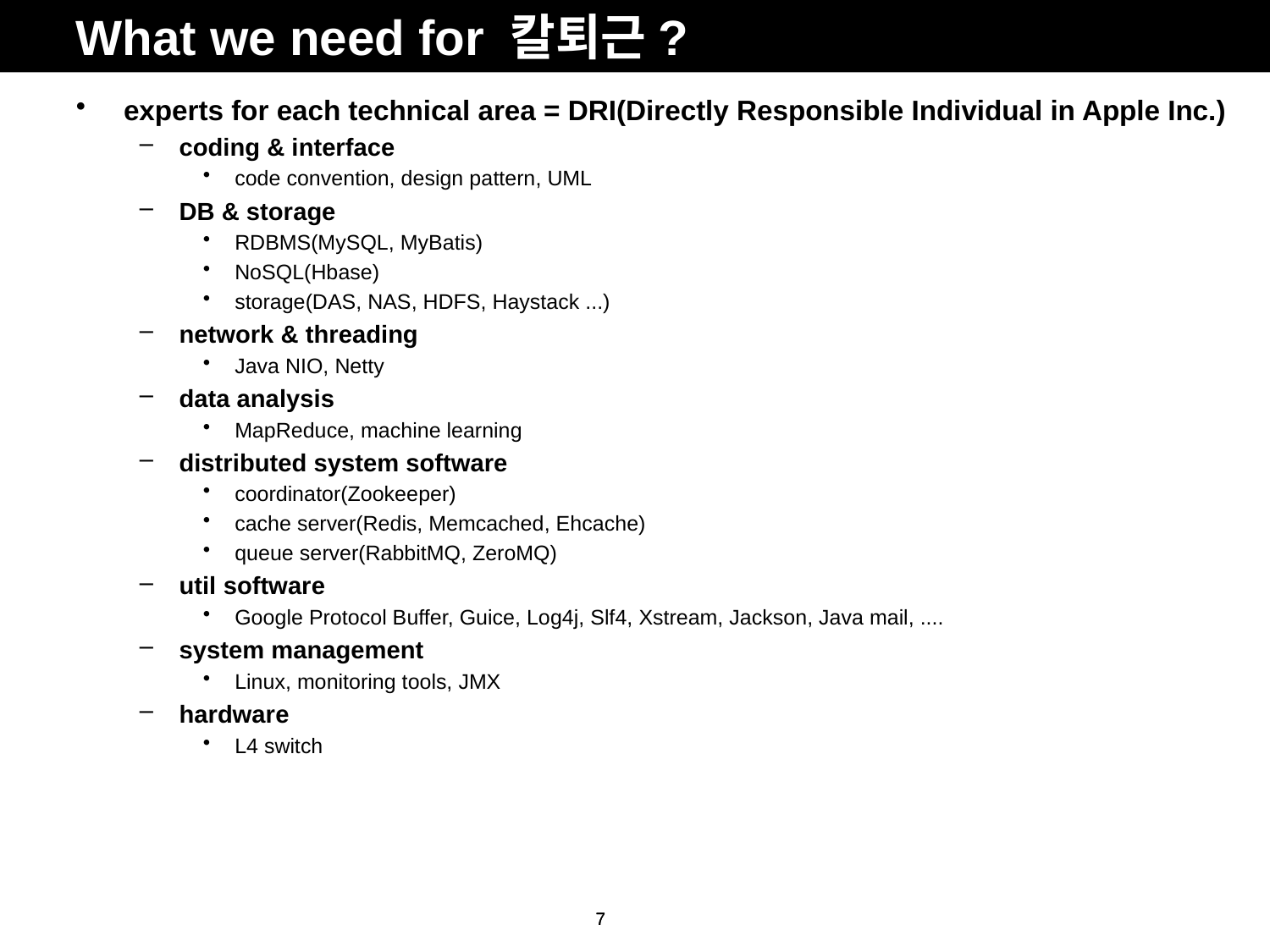

# What we need for 칼퇴근?
experts for each technical area = DRI(Directly Responsible Individual in Apple Inc.)
coding & interface
code convention, design pattern, UML
DB & storage
RDBMS(MySQL, MyBatis)
NoSQL(Hbase)
storage(DAS, NAS, HDFS, Haystack ...)
network & threading
Java NIO, Netty
data analysis
MapReduce, machine learning
distributed system software
coordinator(Zookeeper)
cache server(Redis, Memcached, Ehcache)
queue server(RabbitMQ, ZeroMQ)
util software
Google Protocol Buffer, Guice, Log4j, Slf4, Xstream, Jackson, Java mail, ....
system management
Linux, monitoring tools, JMX
hardware
L4 switch